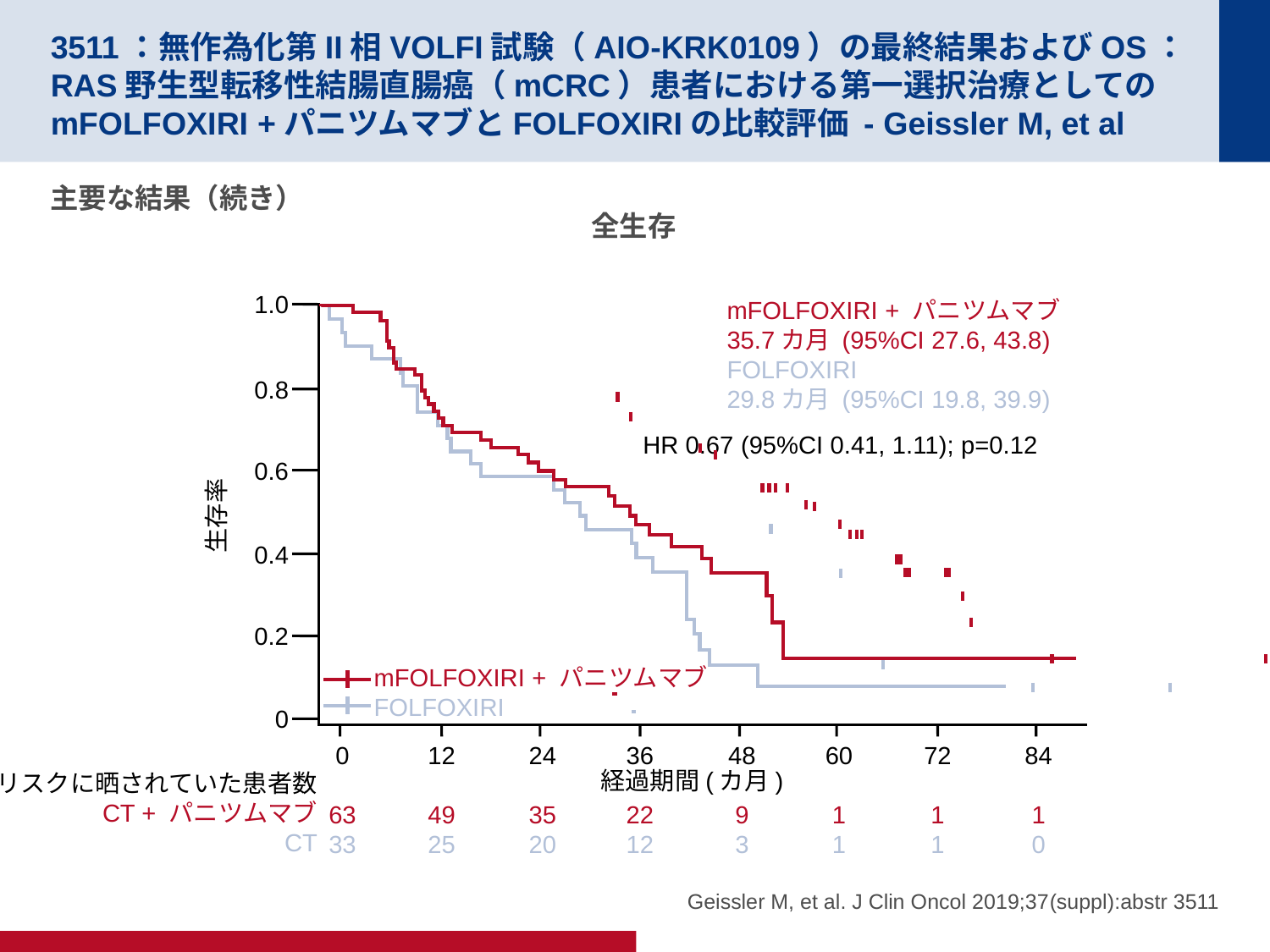

# 3511：無作為化第II相VOLFI試験（AIO-KRK0109）の最終結果およびOS：RAS野生型転移性結腸直腸癌（mCRC）患者における第一選択治療としてのmFOLFOXIRI +パニツムマブとFOLFOXIRIの比較評価 - Geissler M, et al
主要な結果（続き）

全生存
1.0

0.8

0.6

生存率
0.4

0.2

0

0

63
33
12

49
25

24

35
20
36

22
12

48

9
3

60

1
1
72

1
1

84

1
0
経過期間(カ月)
リスクに晒されていた患者数
CT + パニツムマブ
CT
mFOLFOXIRI + パニツムマブ
35.7カ月 (95%CI 27.6, 43.8)
FOLFOXIRI
29.8カ月 (95%CI 19.8, 39.9)

HR 0.67 (95%CI 0.41, 1.11); p=0.12

mFOLFOXIRI + パニツムマブ
FOLFOXIRI

Geissler M, et al. J Clin Oncol 2019;37(suppl):abstr 3511